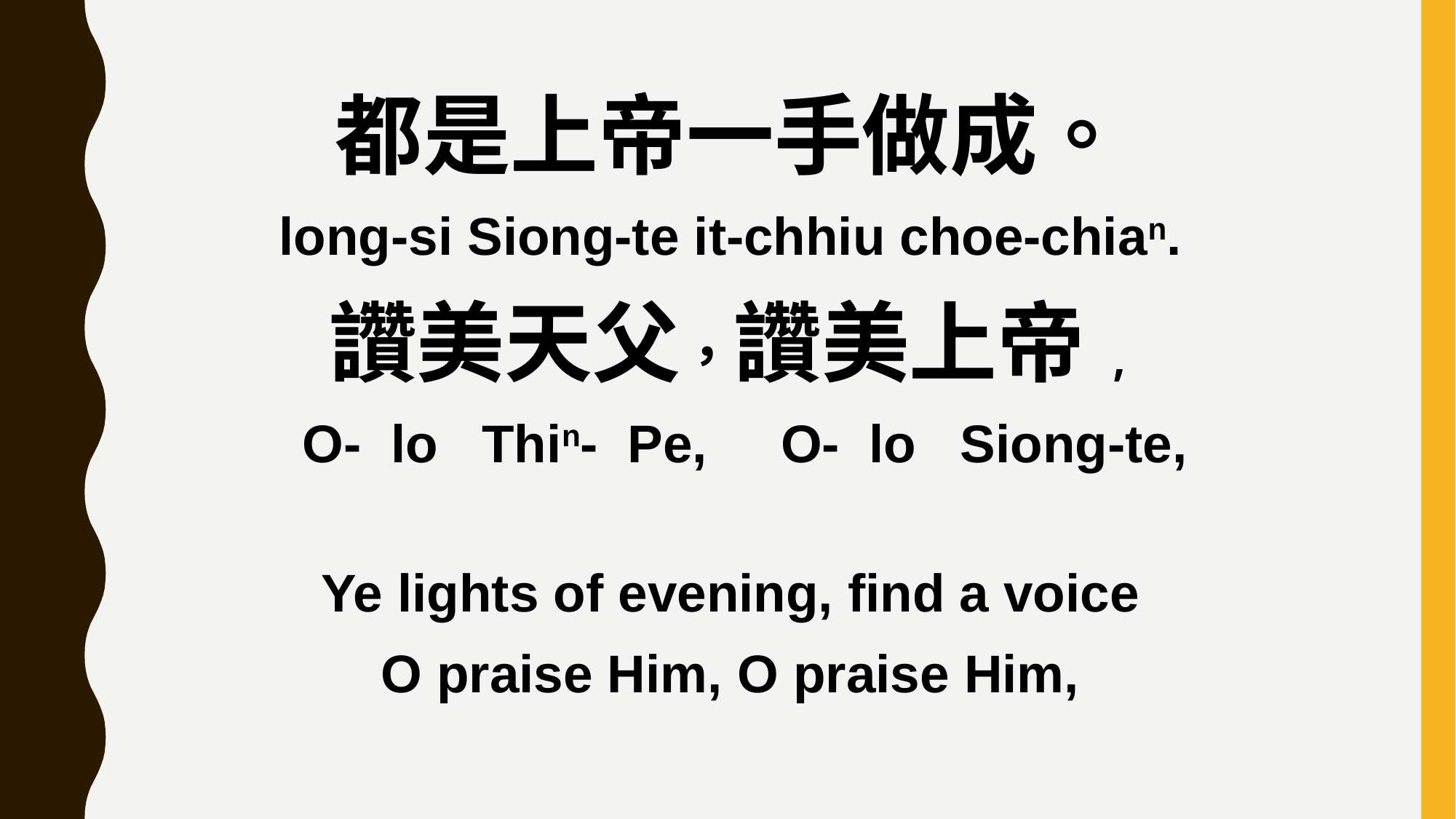

都是上帝一手做成。
long-si Siong-te it-chhiu choe-chian.
讚美天父，讚美上帝,
  O-  lo   Thin-  Pe,     O-  lo   Siong-te,

Ye lights of evening, find a voice
O praise Him, O praise Him,